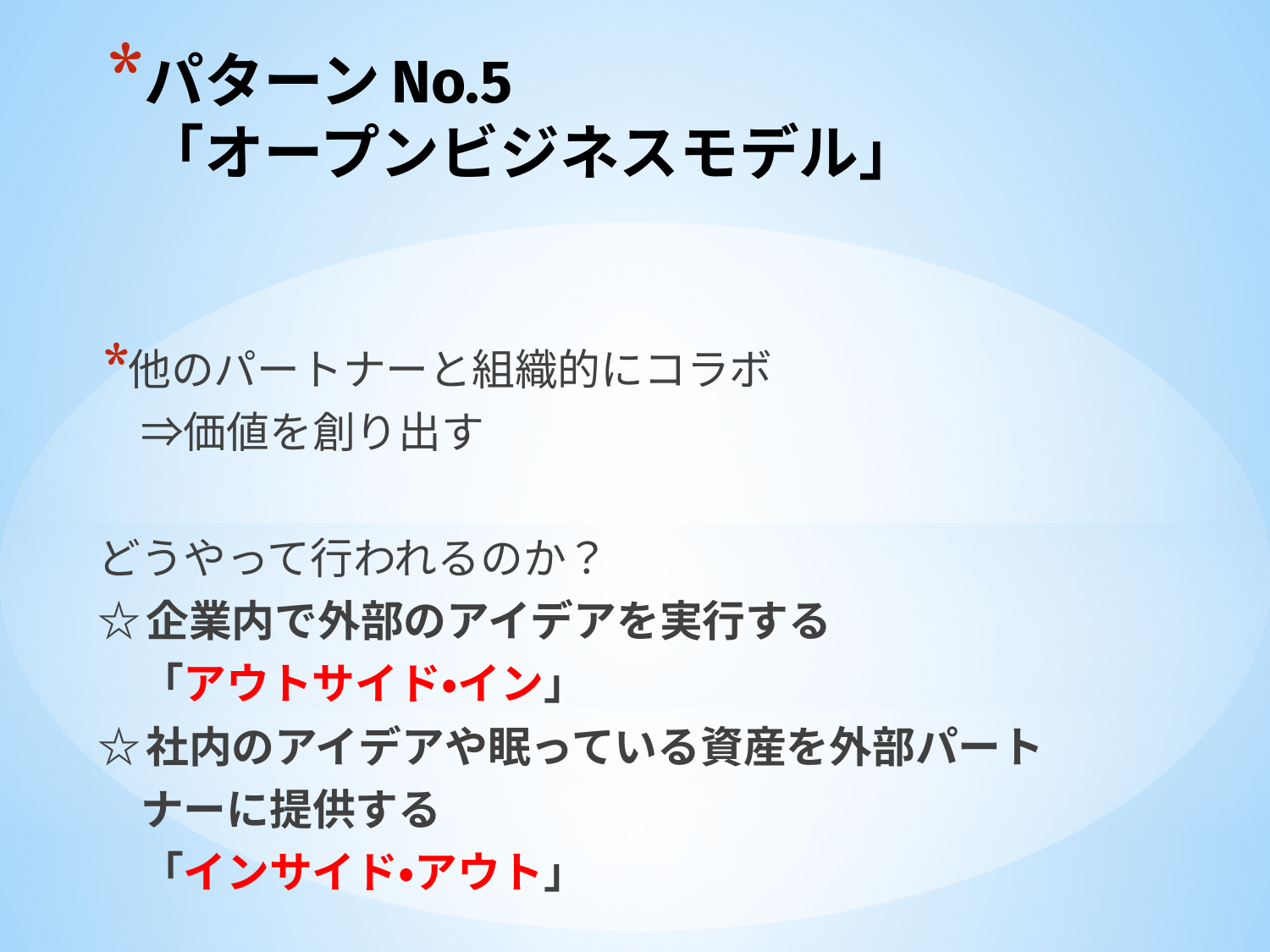

# パターンNo.5 「オープンビジネスモデル」
他のパートナーと組織的にコラボ
　⇒価値を創り出す

どうやって行われるのか？
☆企業内で外部のアイデアを実行する
　「アウトサイド・イン」
☆社内のアイデアや眠っている資産を外部パート
　ナーに提供する
　「インサイド・アウト」